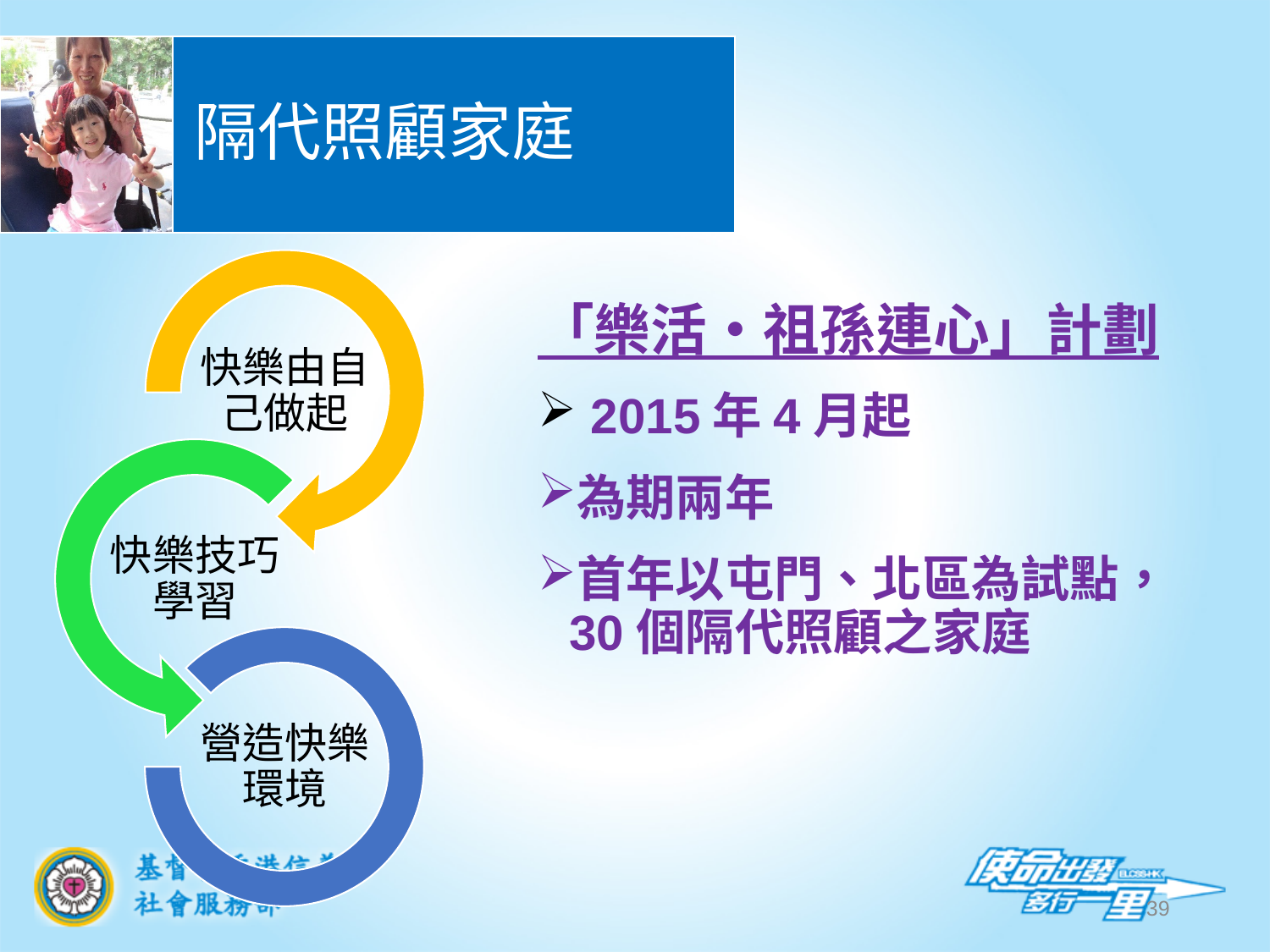

#
隔代照顧家庭
快樂由自己做起
快樂技巧學習
營造快樂環境
「樂活‧祖孫連心」計劃
 2015年4月起
為期兩年
首年以屯門、北區為試點，30個隔代照顧之家庭
39